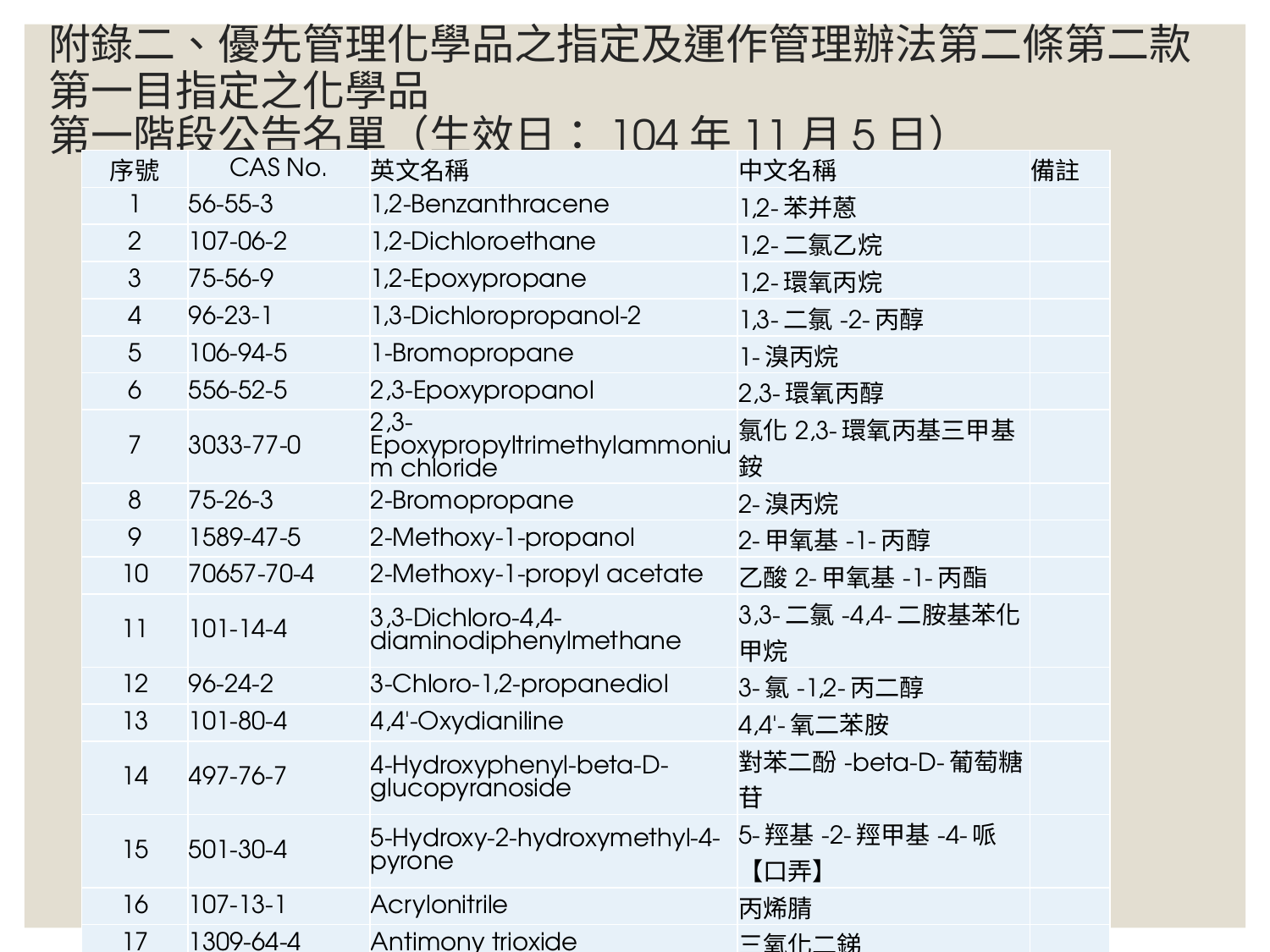

# 附錄二、優先管理化學品之指定及運作管理辦法第二條第二款第一目指定之化學品 第一階段公告名單（生效日：104年11月5日）
| 序號 | CAS No. | 英文名稱 | 中文名稱 | 備註 |
| --- | --- | --- | --- | --- |
| 1 | 56-55-3 | 1,2-Benzanthracene | 1,2-苯并蒽 |  |
| 2 | 107-06-2 | 1,2-Dichloroethane | 1,2-二氯乙烷 |  |
| 3 | 75-56-9 | 1,2-Epoxypropane | 1,2-環氧丙烷 |  |
| 4 | 96-23-1 | 1,3-Dichloropropanol-2 | 1,3-二氯-2-丙醇 |  |
| 5 | 106-94-5 | 1-Bromopropane | 1-溴丙烷 |  |
| 6 | 556-52-5 | 2,3-Epoxypropanol | 2,3-環氧丙醇 |  |
| 7 | 3033-77-0 | 2,3-Epoxypropyltrimethylammonium chloride | 氯化2,3-環氧丙基三甲基銨 |  |
| 8 | 75-26-3 | 2-Bromopropane | 2-溴丙烷 |  |
| 9 | 1589-47-5 | 2-Methoxy-1-propanol | 2-甲氧基-1-丙醇 |  |
| 10 | 70657-70-4 | 2-Methoxy-1-propyl acetate | 乙酸2-甲氧基-1-丙酯 |  |
| 11 | 101-14-4 | 3,3-Dichloro-4,4-diaminodiphenylmethane | 3,3-二氯-4,4-二胺基苯化甲烷 |  |
| 12 | 96-24-2 | 3-Chloro-1,2-propanediol | 3-氯-1,2-丙二醇 |  |
| 13 | 101-80-4 | 4,4'-Oxydianiline | 4,4'-氧二苯胺 |  |
| 14 | 497-76-7 | 4-Hydroxyphenyl-beta-D-glucopyranoside | 對苯二酚-beta-D-葡萄糖苷 |  |
| 15 | 501-30-4 | 5-Hydroxy-2-hydroxymethyl-4-pyrone | 5-羥基-2-羥甲基-4-哌【口弄】 |  |
| 16 | 107-13-1 | Acrylonitrile | 丙烯腈 |  |
| 17 | 1309-64-4 | Antimony trioxide | 三氧化二銻 |  |
| 18 | 477-73-6 | Basic Red 2 | 鹼性紅 2 |  |
| 19 | 17804-35-2 | Benomyl | 苯菌靈 | 免賴得 |
| 20 | 71-43-2 | Benzene | 苯 |  |
| 21 | 117-61-3 | Benzidine-2,2'-disulfonic acid | 2,2'-聯苯胺二磺酸 |  |
| 22 | 1303-86-2 | Boric oxide | 氧化硼 |  |
| 23 | 12007-56-6 | Boron calcium oxide | 硼鈣氧化物 |  |
| 24 | 10605-21-7 | Carbendazim | 貝芬替 |  |